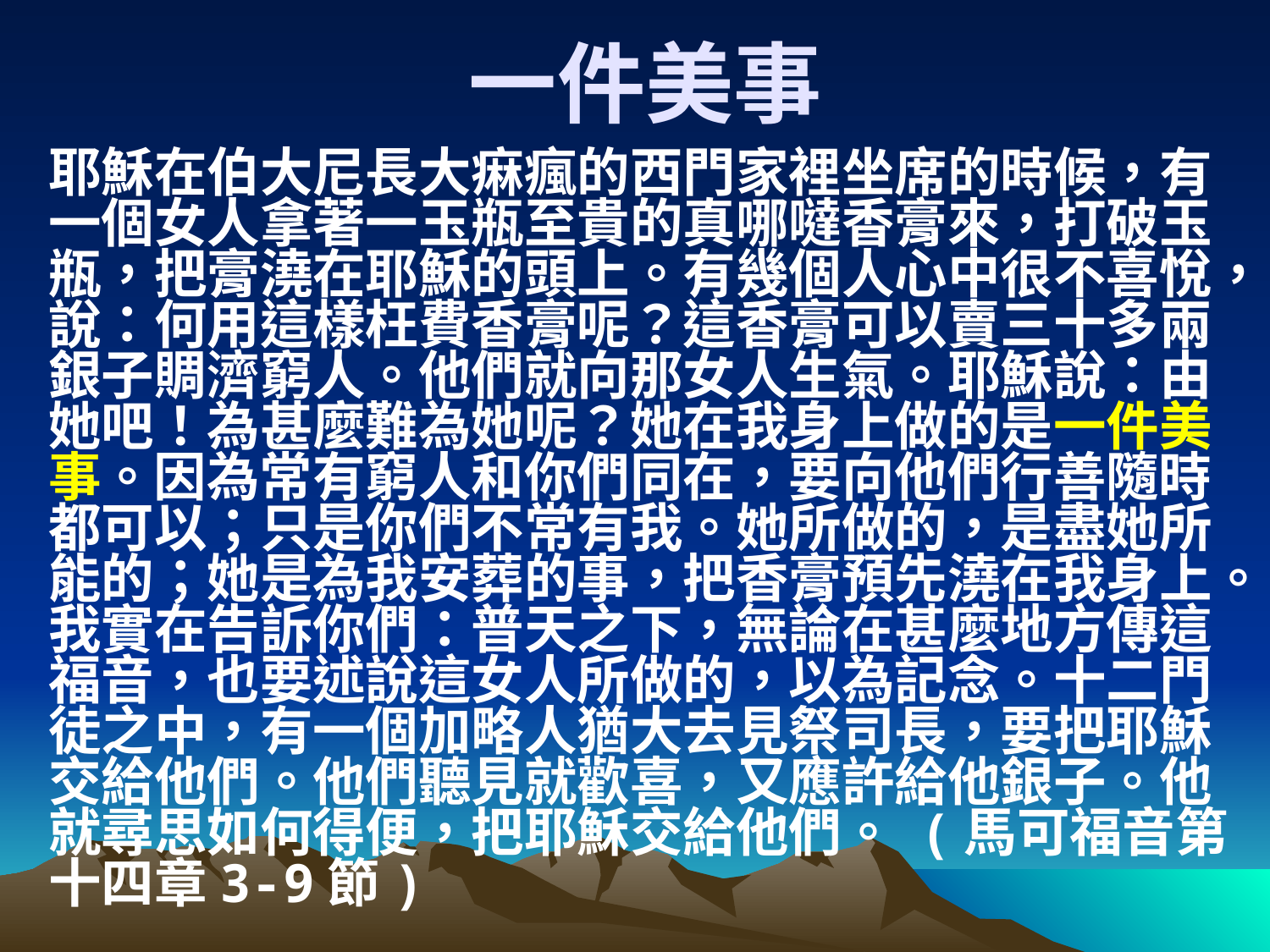

# 一件美事
	耶穌在伯大尼長大痳瘋的西門家裡坐席的時候，有一個女人拿著一玉瓶至貴的真哪噠香膏來，打破玉瓶，把膏澆在耶穌的頭上。有幾個人心中很不喜悅，說：何用這樣枉費香膏呢？這香膏可以賣三十多兩銀子賙濟窮人。他們就向那女人生氣。耶穌說：由她吧！為甚麼難為她呢？她在我身上做的是一件美事。因為常有窮人和你們同在，要向他們行善隨時都可以；只是你們不常有我。她所做的，是盡她所能的；她是為我安葬的事，把香膏預先澆在我身上。我實在告訴你們：普天之下，無論在甚麼地方傳這福音，也要述說這女人所做的，以為記念。十二門徒之中，有一個加略人猶大去見祭司長，要把耶穌交給他們。他們聽見就歡喜，又應許給他銀子。他就尋思如何得便，把耶穌交給他們。 (馬可福音第十四章3-9節)